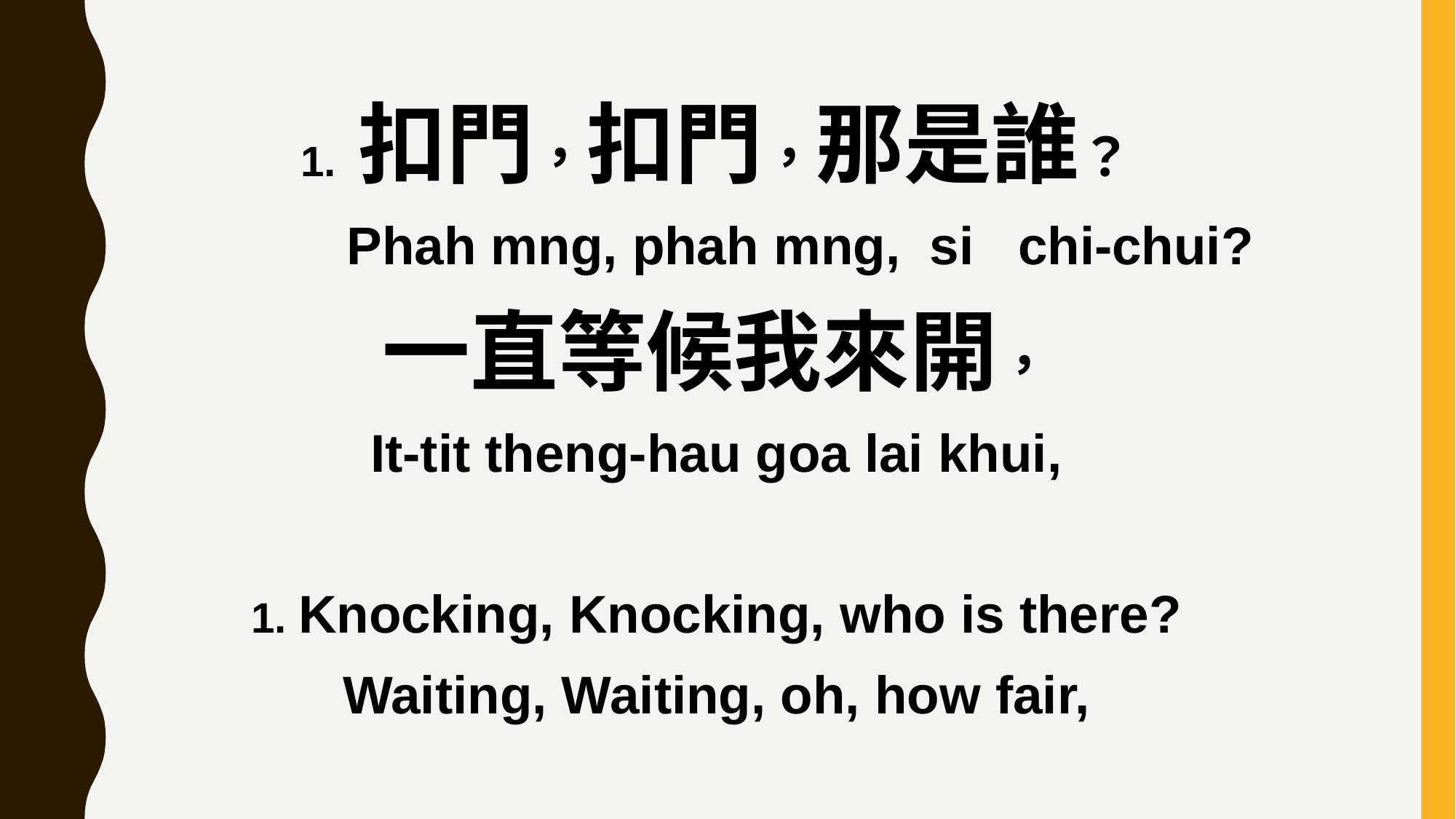

1. 扣門，扣門，那是誰？
              Phah mng, phah mng,  si   chi-chui?
一直等候我來開，
It-tit theng-hau goa lai khui,

1. Knocking, Knocking, who is there?
Waiting, Waiting, oh, how fair,